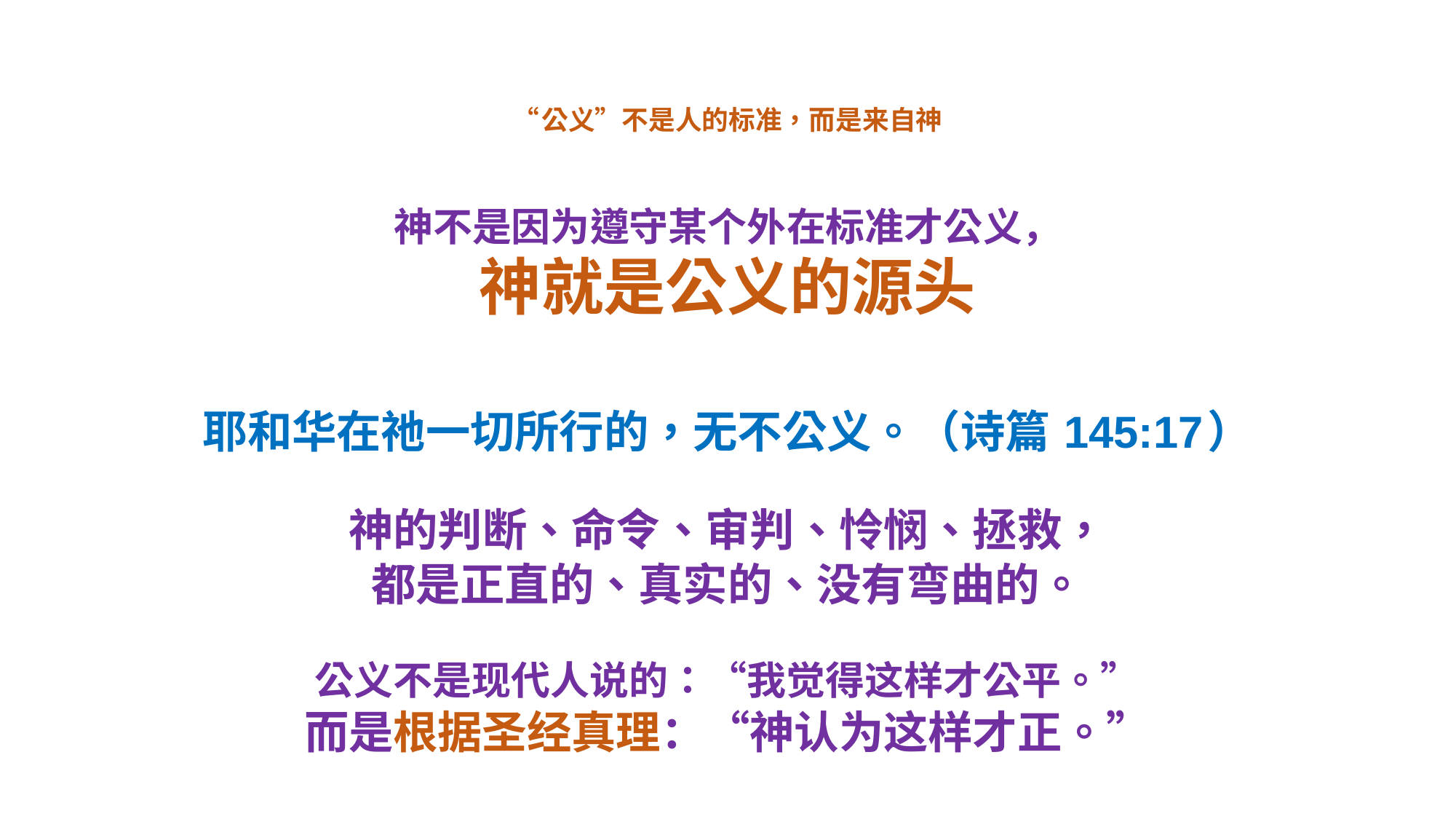

# “公义”不是人的标准，而是来自神
神不是因为遵守某个外在标准才公义，
神就是公义的源头

耶和华在祂一切所行的，无不公义。（诗篇 145:17）

神的判断、命令、审判、怜悯、拯救，
都是正直的、真实的、没有弯曲的。

公义不是现代人说的：“我觉得这样才公平。”
而是根据圣经真理：“神认为这样才正。”